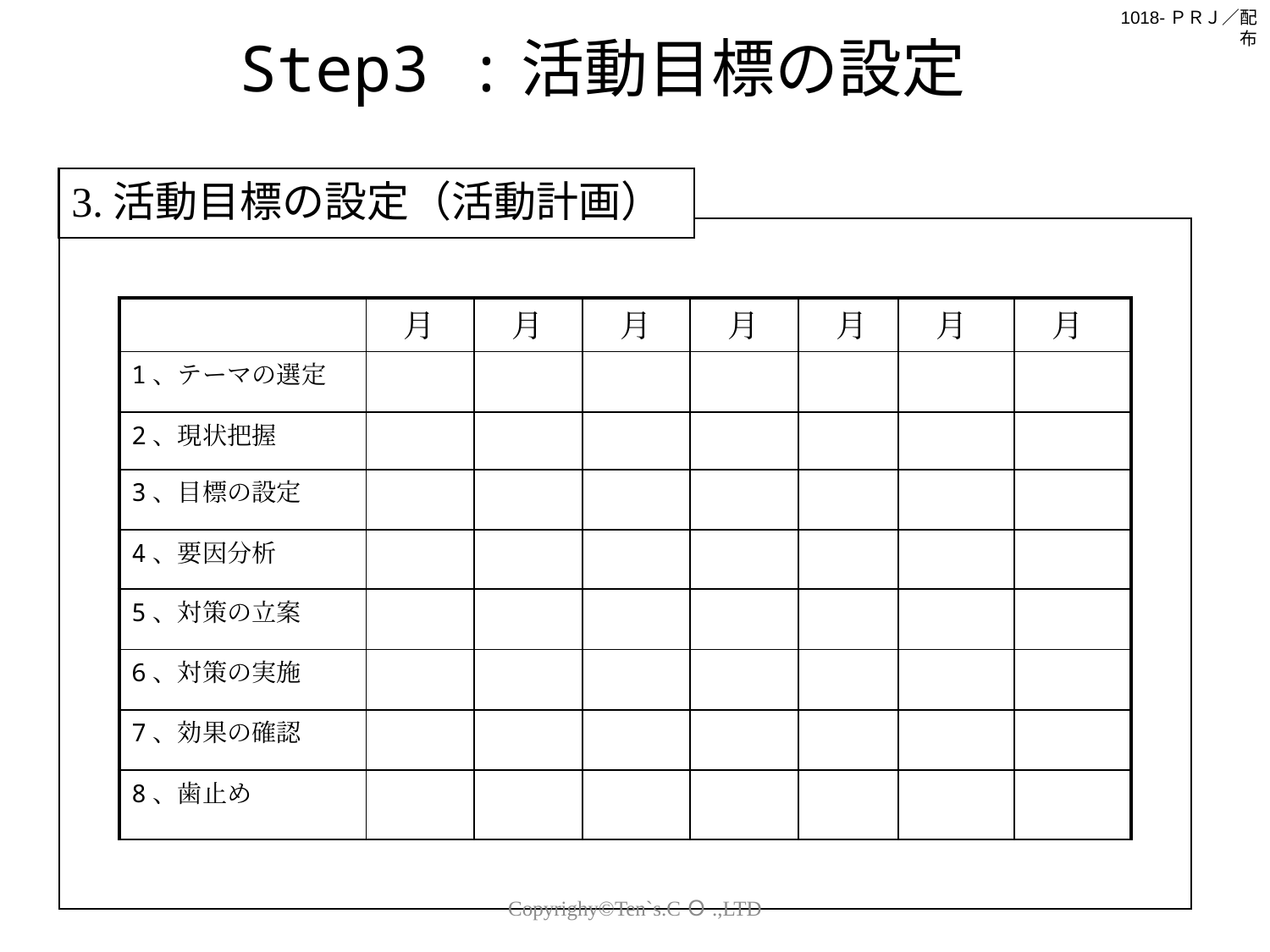

1018-ＰＲＪ／配布
Step3 :活動目標の設定
3.活動目標の設定（活動計画）

|  | 月 | 月 | 月 | 月 | 月 | 月 | 月 |
| --- | --- | --- | --- | --- | --- | --- | --- |
| 1、テーマの選定 |  |  |  |  |  |  |  |
| 2、現状把握 |  |  |  |  |  |  |  |
| 3、目標の設定 |  |  |  |  |  |  |  |
| 4、要因分析 |  |  |  |  |  |  |  |
| 5、対策の立案 |  |  |  |  |  |  |  |
| 6、対策の実施 |  |  |  |  |  |  |  |
| 7、効果の確認 |  |  |  |  |  |  |  |
| 8、歯止め |  |  |  |  |  |  |  |
Copyrighy©Ten`s.CＯ.,LTD